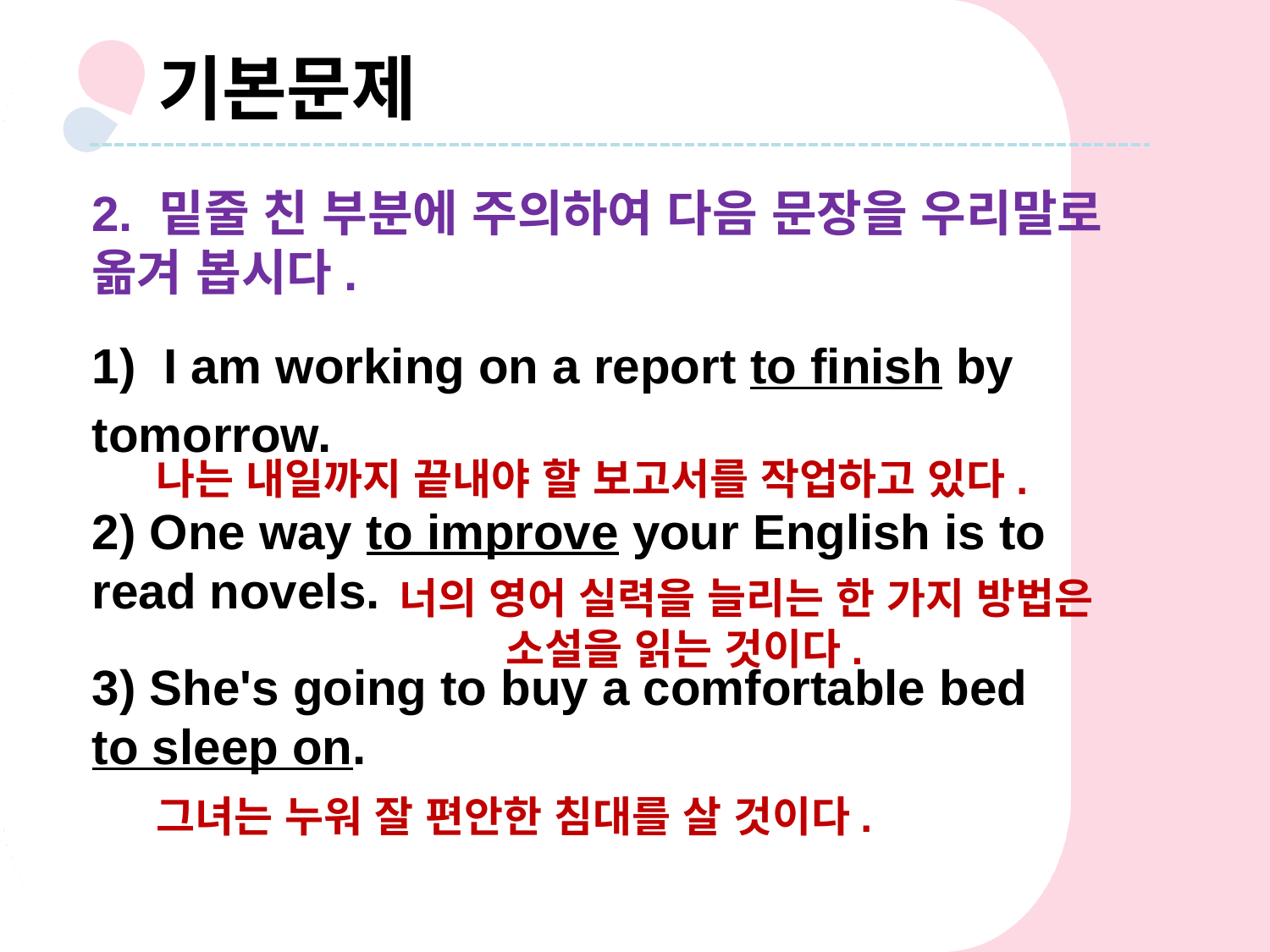

기본문제
2. 밑줄 친 부분에 주의하여 다음 문장을 우리말로 옮겨 봅시다.
I am working on a report to finish by
tomorrow.

2) One way to improve your English is to     read novels.

3) She's going to buy a comfortable bed        to sleep on.
나는 내일까지 끝내야 할 보고서를 작업하고 있다.
너의 영어 실력을 늘리는 한 가지 방법은                  소설을 읽는 것이다.
그녀는 누워 잘 편안한 침대를 살 것이다.